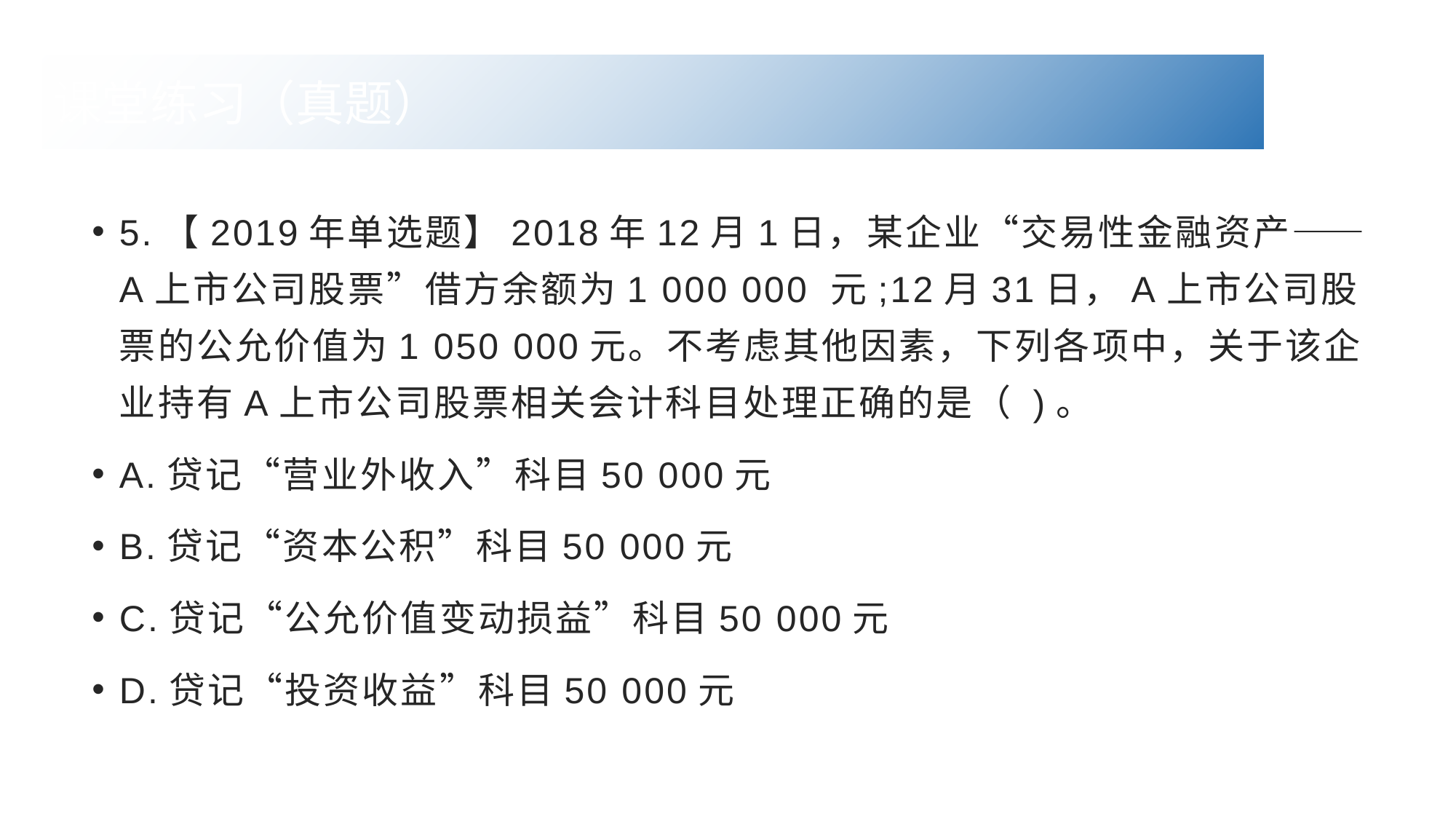

课堂练习（真题）
5.【2019年单选题】2018年12月1日，某企业“交易性金融资产——A上市公司股票”借方余额为1 000 000 元;12月31日，A上市公司股票的公允价值为1 050 000元。不考虑其他因素，下列各项中，关于该企业持有A上市公司股票相关会计科目处理正确的是（ )。
A.贷记“营业外收入”科目50 000元
B.贷记“资本公积”科目50 000元
C.贷记“公允价值变动损益”科目50 000元
D.贷记“投资收益”科目50 000元